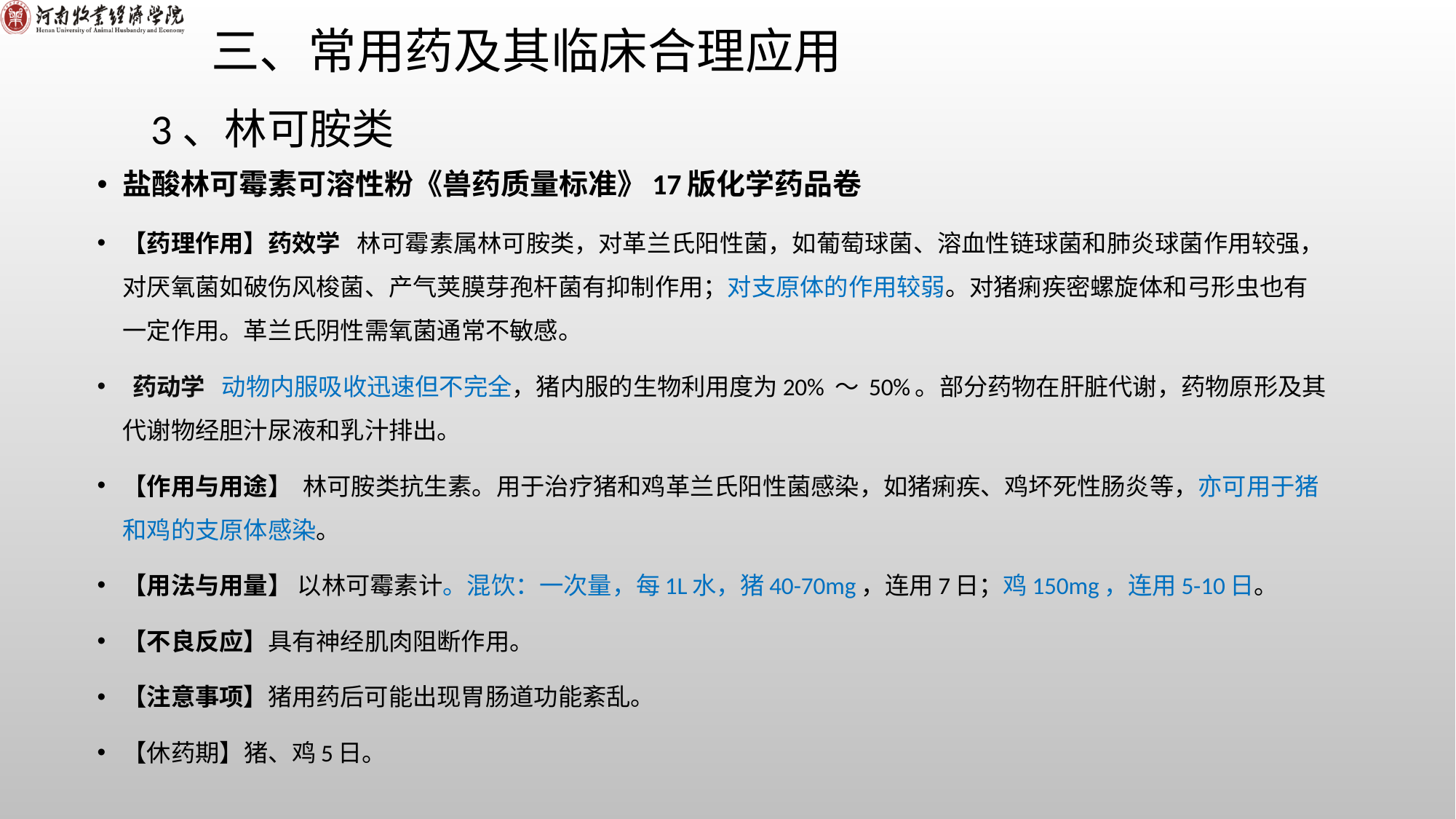

# 三、常用药及其临床合理应用
3、林可胺类
盐酸林可霉素可溶性粉《兽药质量标准》17版化学药品卷
【药理作用】药效学   林可霉素属林可胺类，对革兰氏阳性菌，如葡萄球菌、溶血性链球菌和肺炎球菌作用较强，对厌氧菌如破伤风梭菌、产气荚膜芽孢杆菌有抑制作用；对支原体的作用较弱。对猪痢疾密螺旋体和弓形虫也有一定作用。革兰氏阴性需氧菌通常不敏感。
 药动学   动物内服吸收迅速但不完全，猪内服的生物利用度为20% ～ 50%。部分药物在肝脏代谢，药物原形及其代谢物经胆汁尿液和乳汁排出。
【作用与用途】  林可胺类抗生素。用于治疗猪和鸡革兰氏阳性菌感染，如猪痢疾、鸡坏死性肠炎等，亦可用于猪和鸡的支原体感染。
【用法与用量】 以林可霉素计。混饮：一次量，每1L水，猪40-70mg，连用7日；鸡150mg，连用5-10日。
【不良反应】具有神经肌肉阻断作用。
【注意事项】猪用药后可能出现胃肠道功能紊乱。
【休药期】猪、鸡5日。